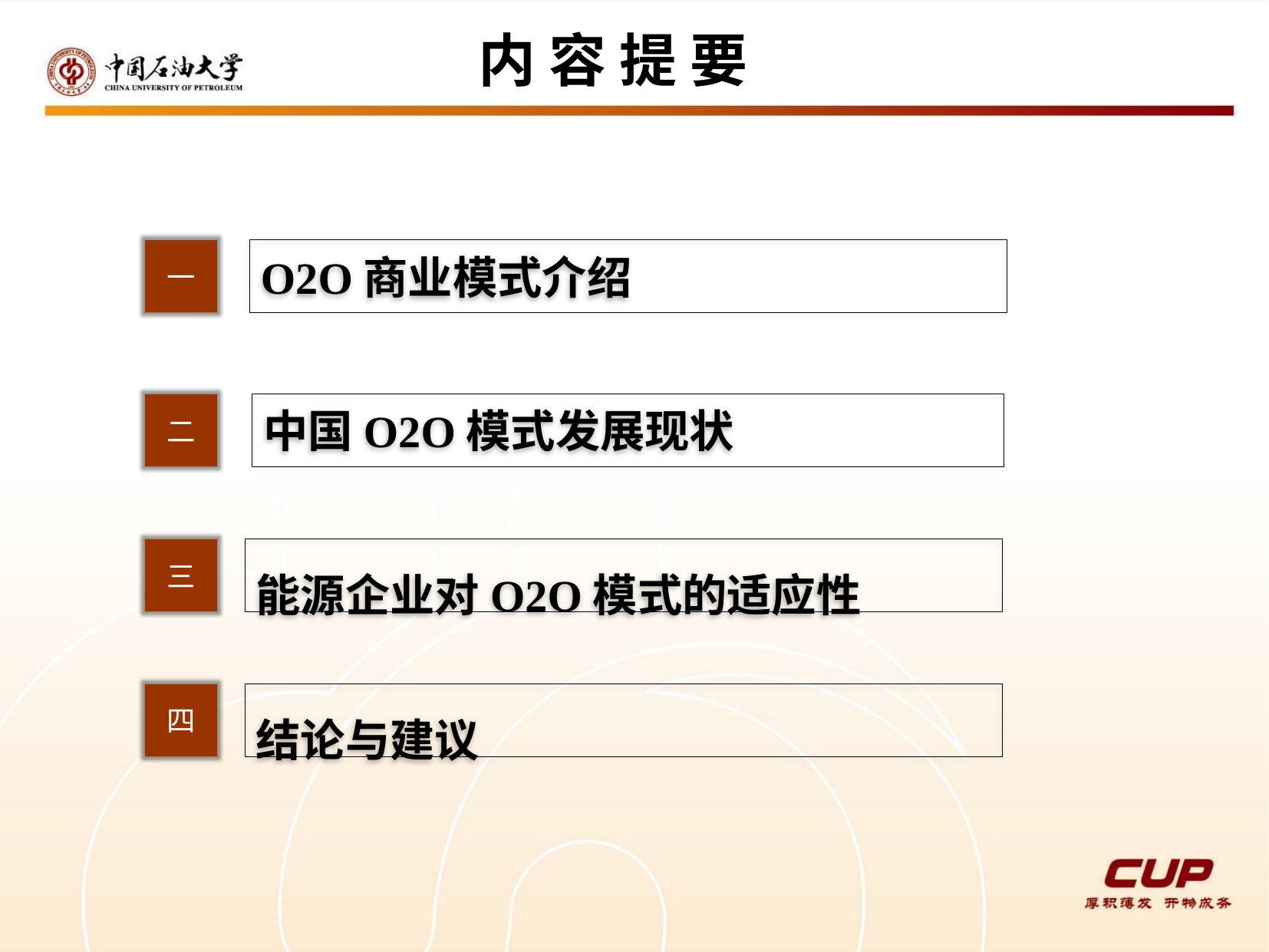

内 容 提 要
O2O商业模式介绍
一
中国O2O模式发展现状
二
能源企业对O2O模式的适应性
三
结论与建议
四